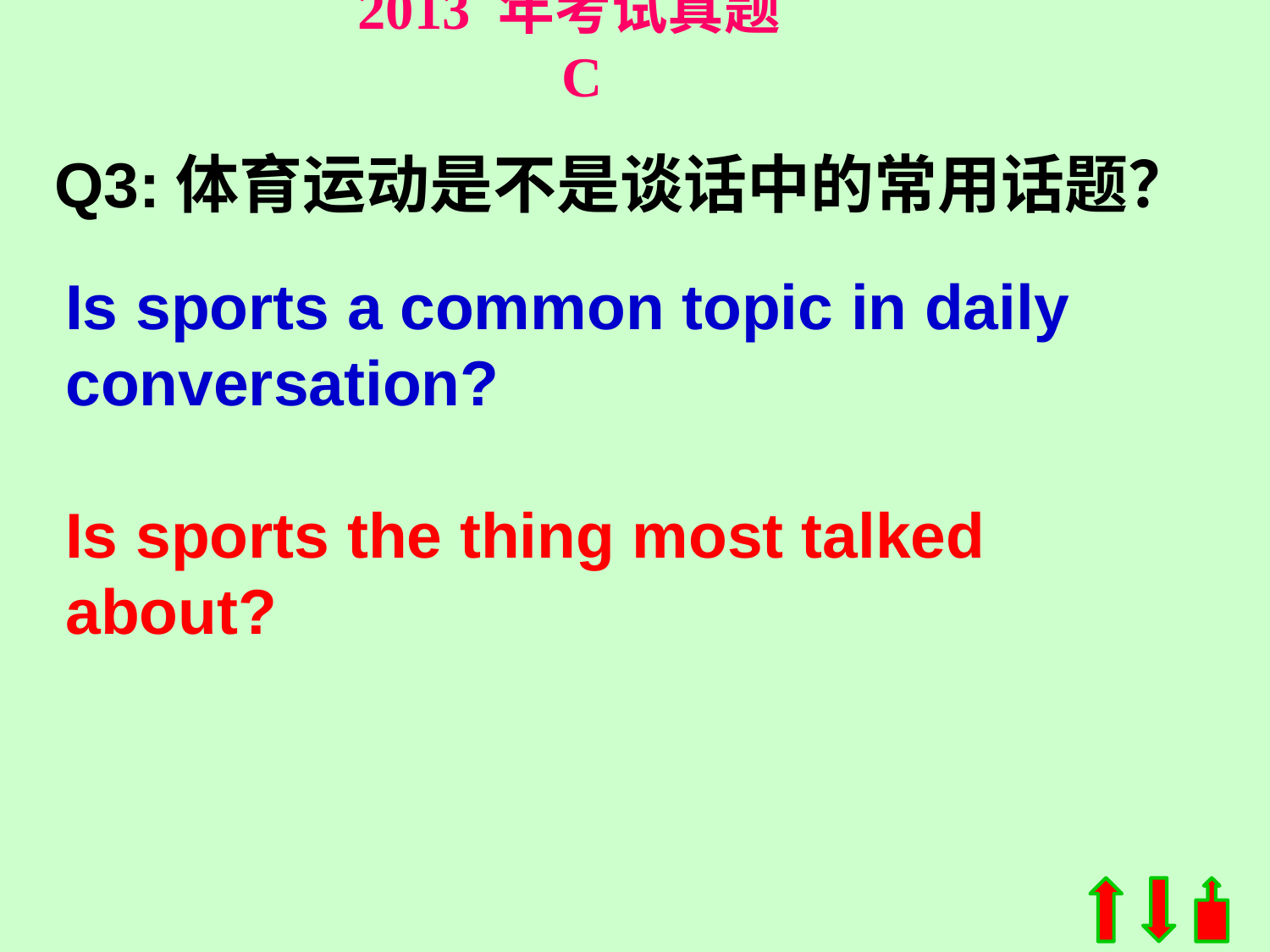

2013 年考试真题   C
Q3:体育运动是不是谈话中的常用话题？
Is sports a common topic in daily conversation?

Is sports the thing most talked about?